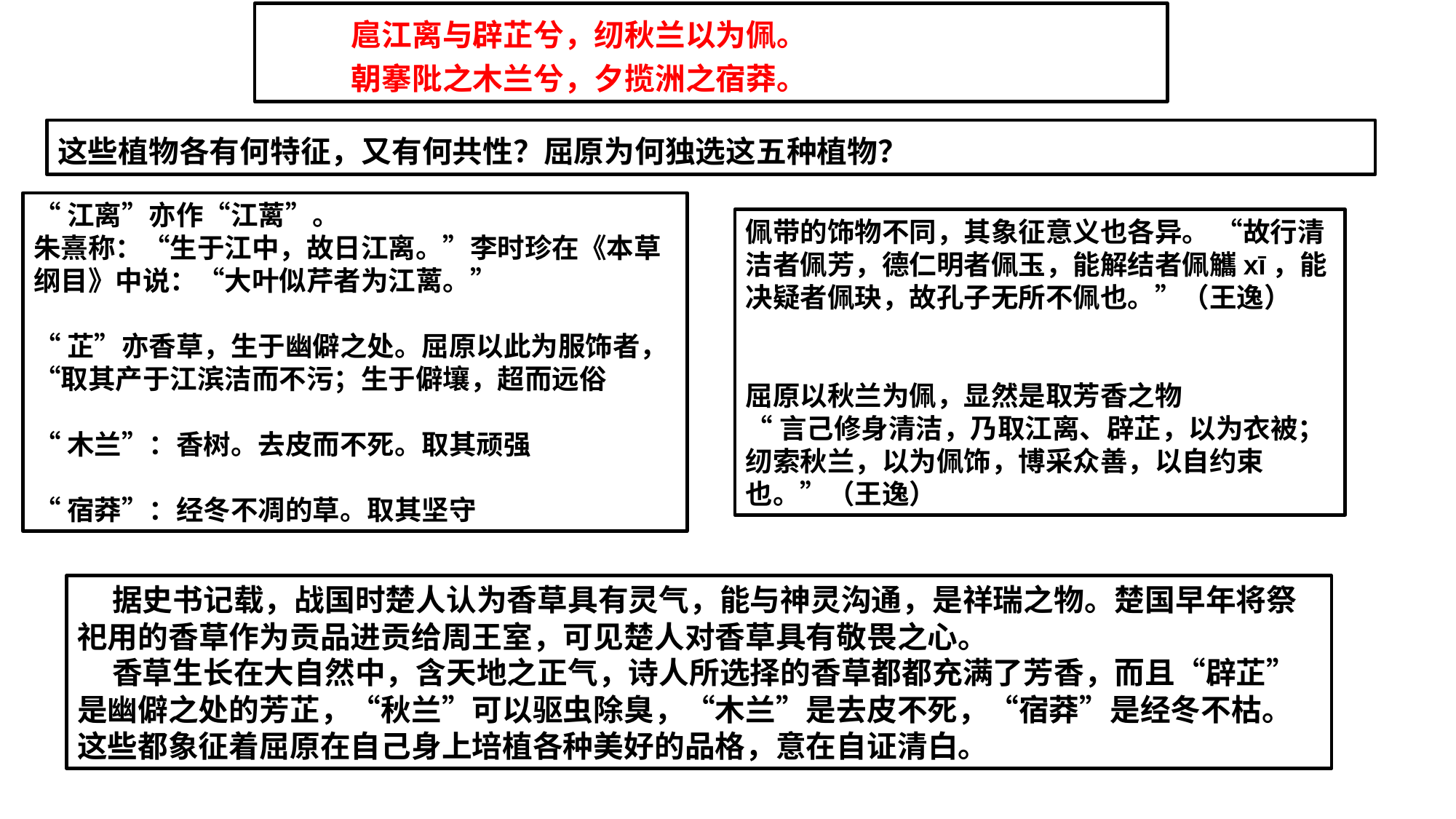

扈江离与辟芷兮，纫秋兰以为佩。
朝搴阰之木兰兮，夕揽洲之宿莽。
这些植物各有何特征，又有何共性？屈原为何独选这五种植物？
“江离”亦作“江蓠”。
朱熹称：“生于江中，故日江离。”李时珍在《本草纲目》中说：“大叶似芹者为江蓠。”

“芷”亦香草，生于幽僻之处。屈原以此为服饰者，“取其产于江滨洁而不污；生于僻壤，超而远俗

“木兰”：香树。去皮而不死。取其顽强

“宿莽”：经冬不凋的草。取其坚守
佩带的饰物不同，其象征意义也各异。 “故行清洁者佩芳，德仁明者佩玉，能解结者佩觿xī，能决疑者佩玦，故孔子无所不佩也。”（王逸）

屈原以秋兰为佩，显然是取芳香之物
“言己修身清洁，乃取江离、辟芷，以为衣被；纫索秋兰，以为佩饰，博采众善，以自约束也。”（王逸）
    据史书记载，战国时楚人认为香草具有灵气，能与神灵沟通，是祥瑞之物。楚国早年将祭祀用的香草作为贡品进贡给周王室，可见楚人对香草具有敬畏之心。
    香草生长在大自然中，含天地之正气，诗人所选择的香草都都充满了芳香，而且“辟芷”是幽僻之处的芳芷，“秋兰”可以驱虫除臭，“木兰”是去皮不死，“宿莽”是经冬不枯。这些都象征着屈原在自己身上培植各种美好的品格，意在自证清白。